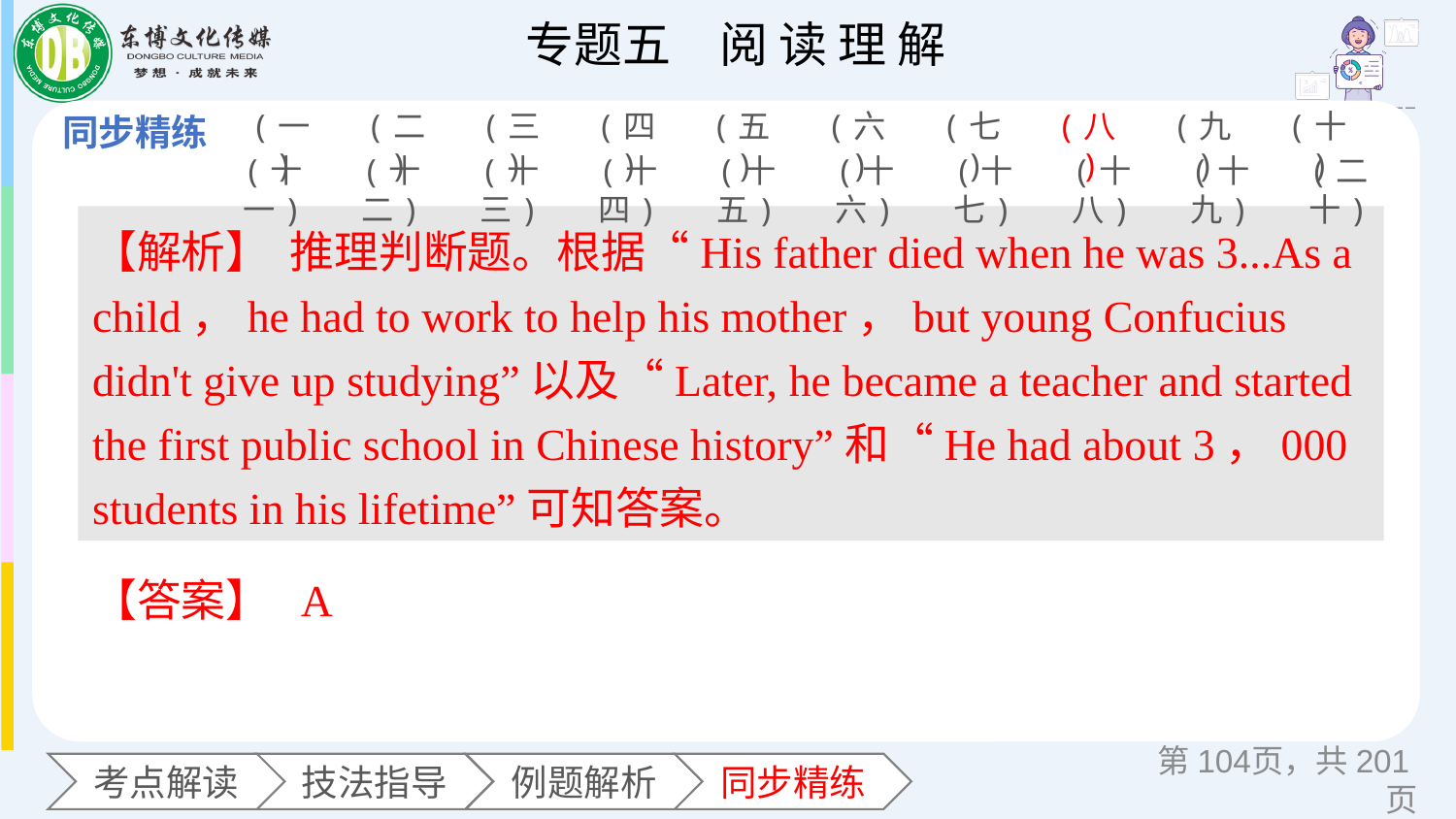

(一)
(二)
(三)
(四)
(五)
(六)
(七)
(八)
(九)
(十)
(十一)
(十二)
(十三)
(十四)
(十五)
(十六)
(十七)
(十八)
(十九)
(二十)
【解析】  推理判断题。根据“His father died when he was 3...As a child，he had to work to help his mother，but young Confucius didn't give up studying”以及“Later, he became a teacher and started the first public school in Chinese history”和“He had about 3，000 students in his lifetime”可知答案。
【答案】  A
第104页，共201页